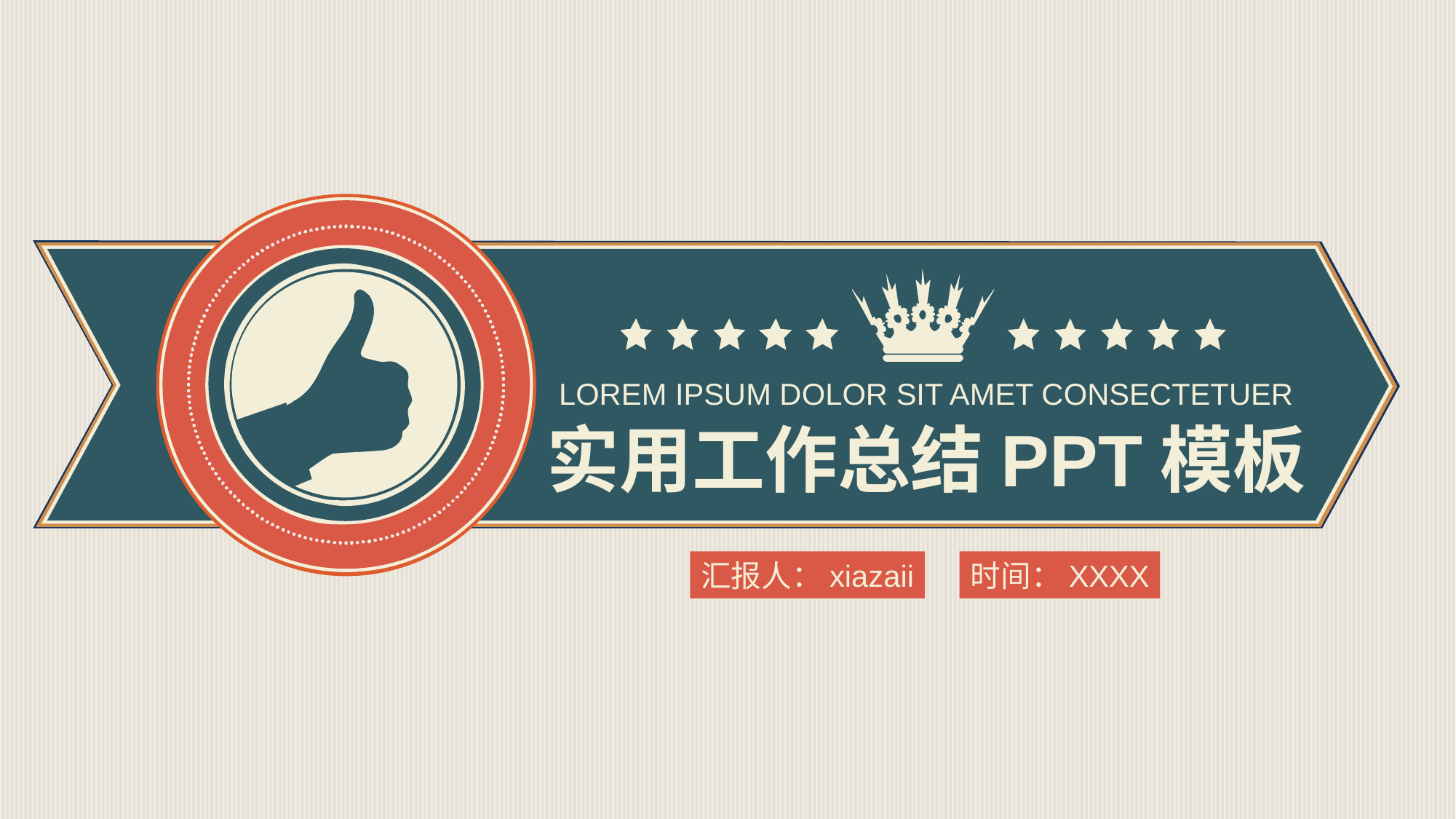

LOREM IPSUM DOLOR SIT AMET CONSECTETUER
实用工作总结PPT模板
汇报人：xiazaii
时间：XXXX